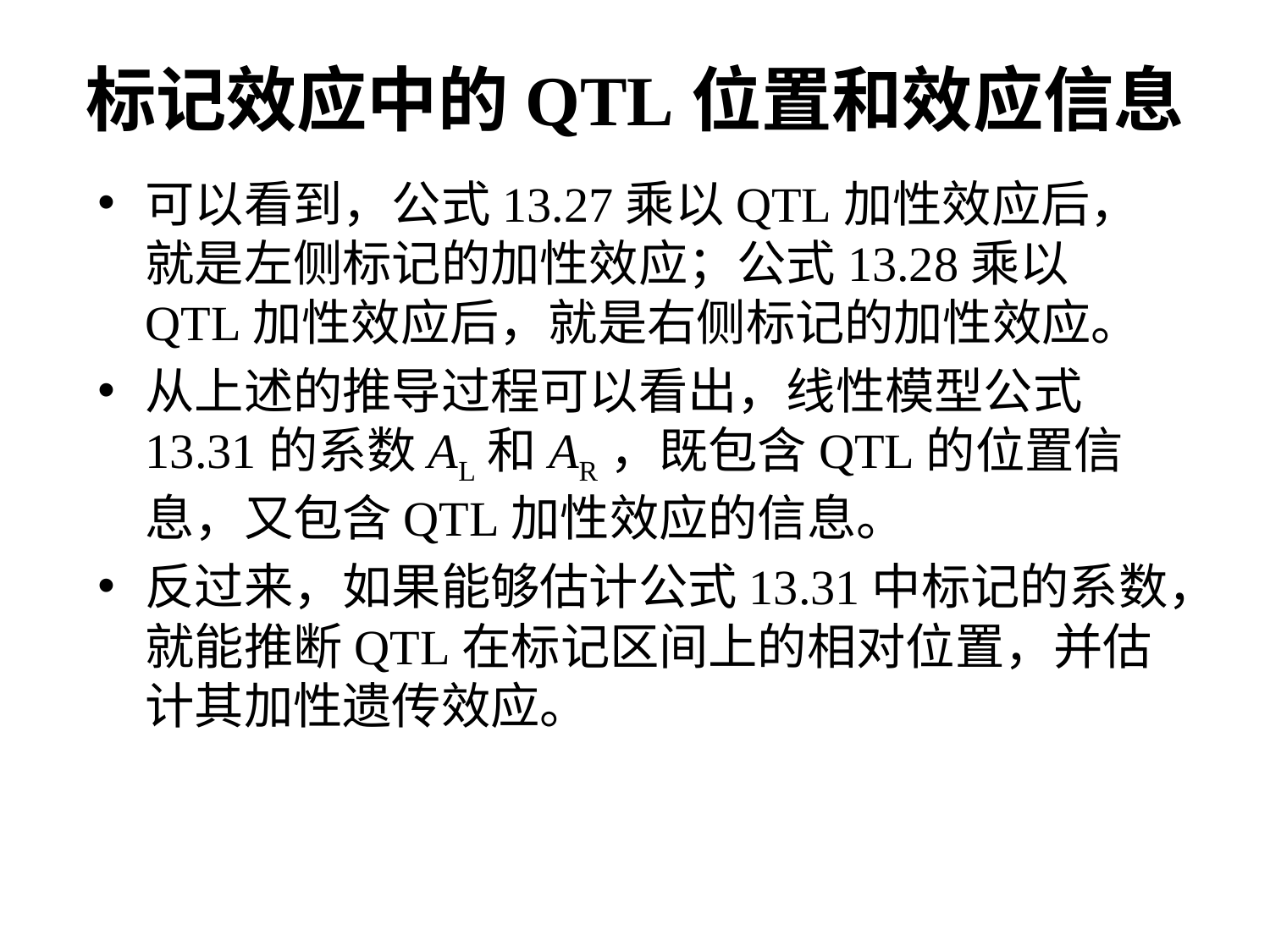

# 标记效应中的QTL位置和效应信息
可以看到，公式13.27乘以QTL加性效应后，就是左侧标记的加性效应；公式13.28乘以QTL加性效应后，就是右侧标记的加性效应。
从上述的推导过程可以看出，线性模型公式13.31的系数AL和AR，既包含QTL的位置信息，又包含QTL加性效应的信息。
反过来，如果能够估计公式13.31中标记的系数，就能推断QTL在标记区间上的相对位置，并估计其加性遗传效应。